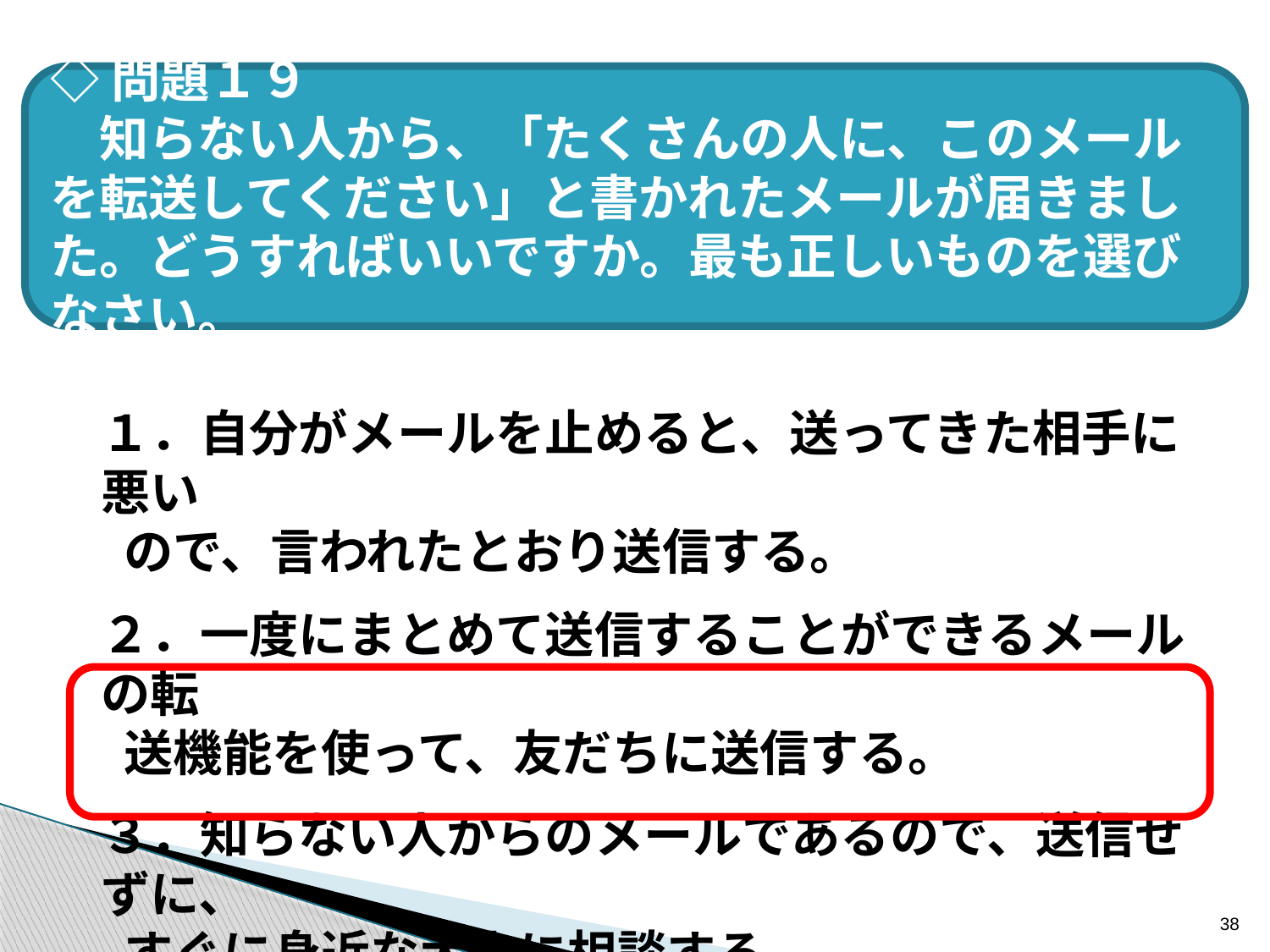

◇問題１９
　知らない人から、「たくさんの人に、このメールを転送してください」と書かれたメールが届きました。どうすればいいですか。最も正しいものを選びなさい。
１．自分がメールを止めると、送ってきた相手に悪い
 ので、言われたとおり送信する。

２．一度にまとめて送信することができるメールの転
 送機能を使って、友だちに送信する。

３．知らない人からのメールであるので、送信せずに、
 すぐに身近な大人に相談する。

38